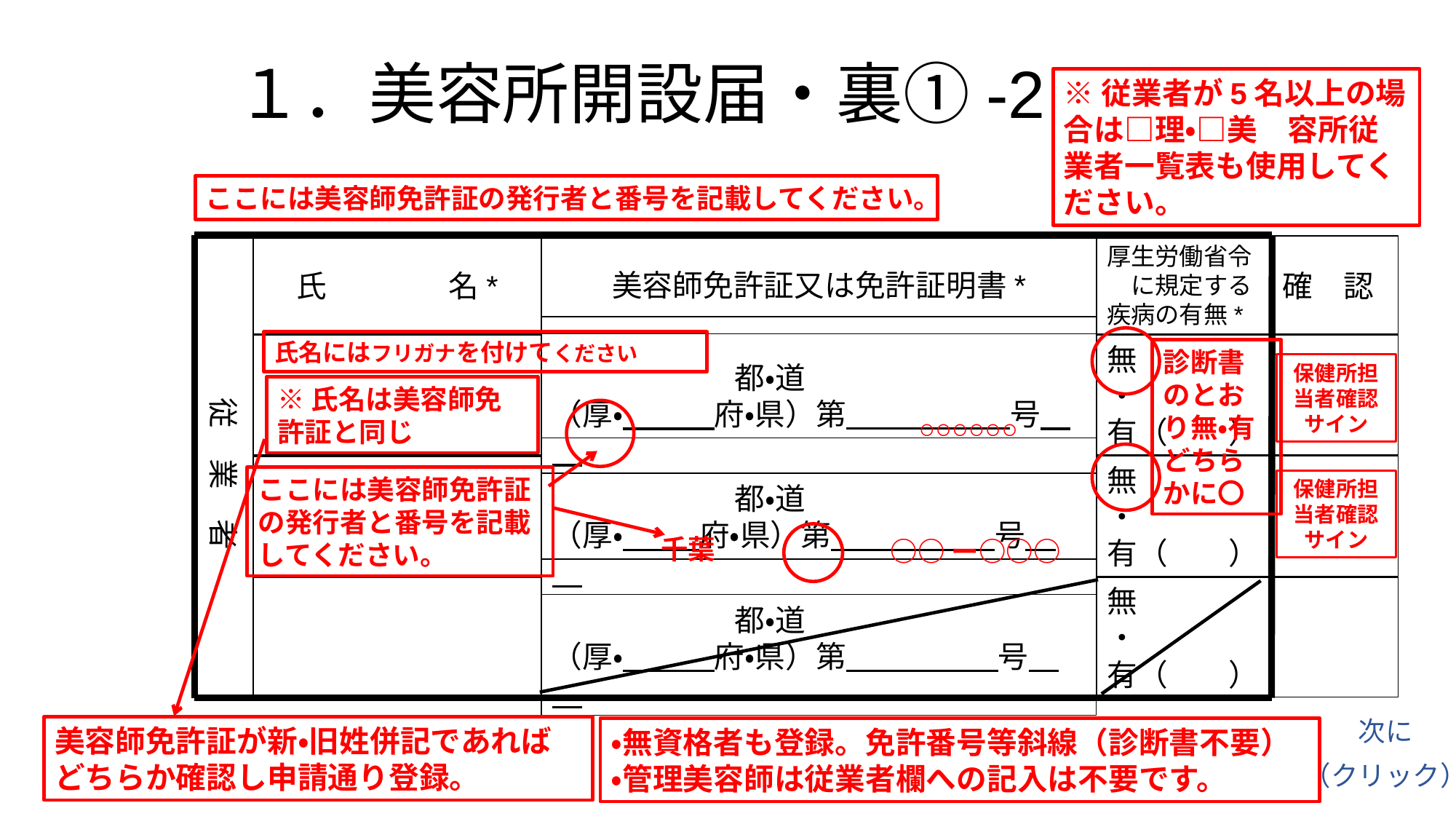

# １．美容所開設届・裏①-2
※従業者が5名以上の場合は□理・□美　容所従業者一覧表も使用してください。
ここには美容師免許証の発行者と番号を記載してください。

美容師免許証又は免許証明書*

確　認

厚生労働省令
　に規定する
疾病の有無*

氏　　　　名*

　　　　　従　業　者
診断書のとおり無・有どちらかに〇

氏名にはフリガナを付けてください

美容師免許証
又は免許証明書

　　　　　　都・道
（厚・　　　府・県）第　　　　　　号
無
・
有（　　）
無
・
有（
保健所担当者確認サイン
※氏名は美容師免許証と同じ

○○○○○○

美容師免許証
又は免許証明書

　　　　　　都・道
（厚・           府・県）第　　　　　　号
無
・
有（　　）
無
・
有（
ここには美容師免許証の発行者と番号を記載してください。
保健所担当者確認サイン

千葉
○○ー○○○

美容師免許証
又は免許証明書

　　　　　　都・道
（厚・　　　府・県）第　　　　　号
無
・
有（　　）
無
・
有（
次に
（クリック）
美容師免許証が新・旧姓併記であればどちらか確認し申請通り登録。
・無資格者も登録。免許番号等斜線（診断書不要）
・管理美容師は従業者欄への記入は不要です。